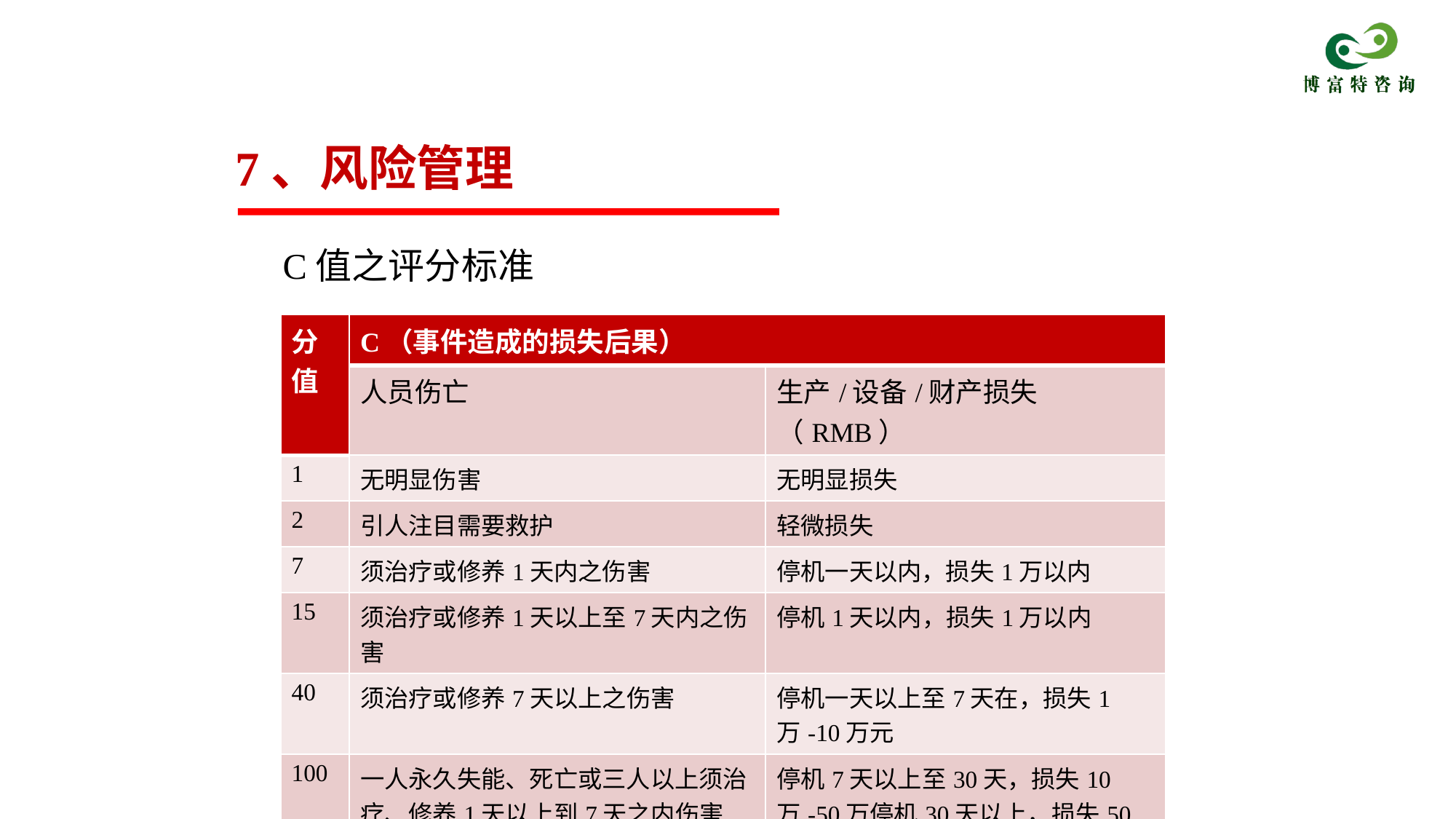

7、风险管理

C值之评分标准
| 分值 | C（事件造成的损失后果） |  |
| --- | --- | --- |
|  | 人员伤亡 | 生产/设备/财产损失（RMB） |
| 1 | 无明显伤害 | 无明显损失 |
| 2 | 引人注目需要救护 | 轻微损失 |
| 7 | 须治疗或修养1天内之伤害 | 停机一天以内，损失1万以内 |
| 15 | 须治疗或修养1天以上至7天内之伤害 | 停机1天以内，损失1万以内 |
| 40 | 须治疗或修养7天以上之伤害 | 停机一天以上至7天在，损失1万-10万元 |
| 100 | 一人永久失能、死亡或三人以上须治疗、修养1天以上到7天之内伤害 | 停机7天以上至30天，损失10万-50万停机30天以上，损失50万以上 |